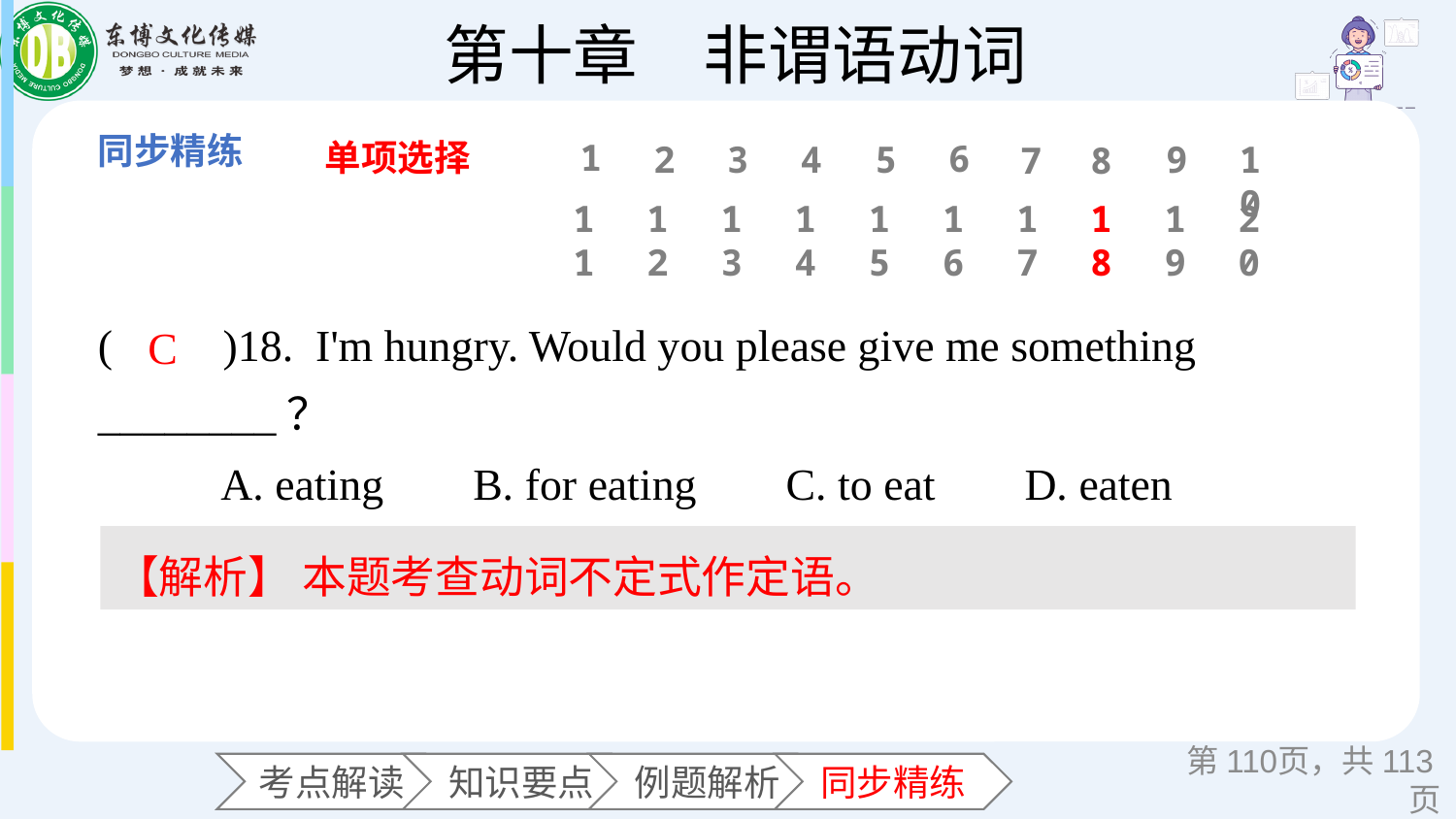

单项选择
1
6
2
3
4
5
9
10
7
8
11
12
13
14
15
16
17
18
19
20
(　　)18.  I'm hungry. Would you please give me something ________？
           A. eating        B. for eating        C. to eat        D. eaten
C
【解析】 本题考查动词不定式作定语。
第110页，共113页